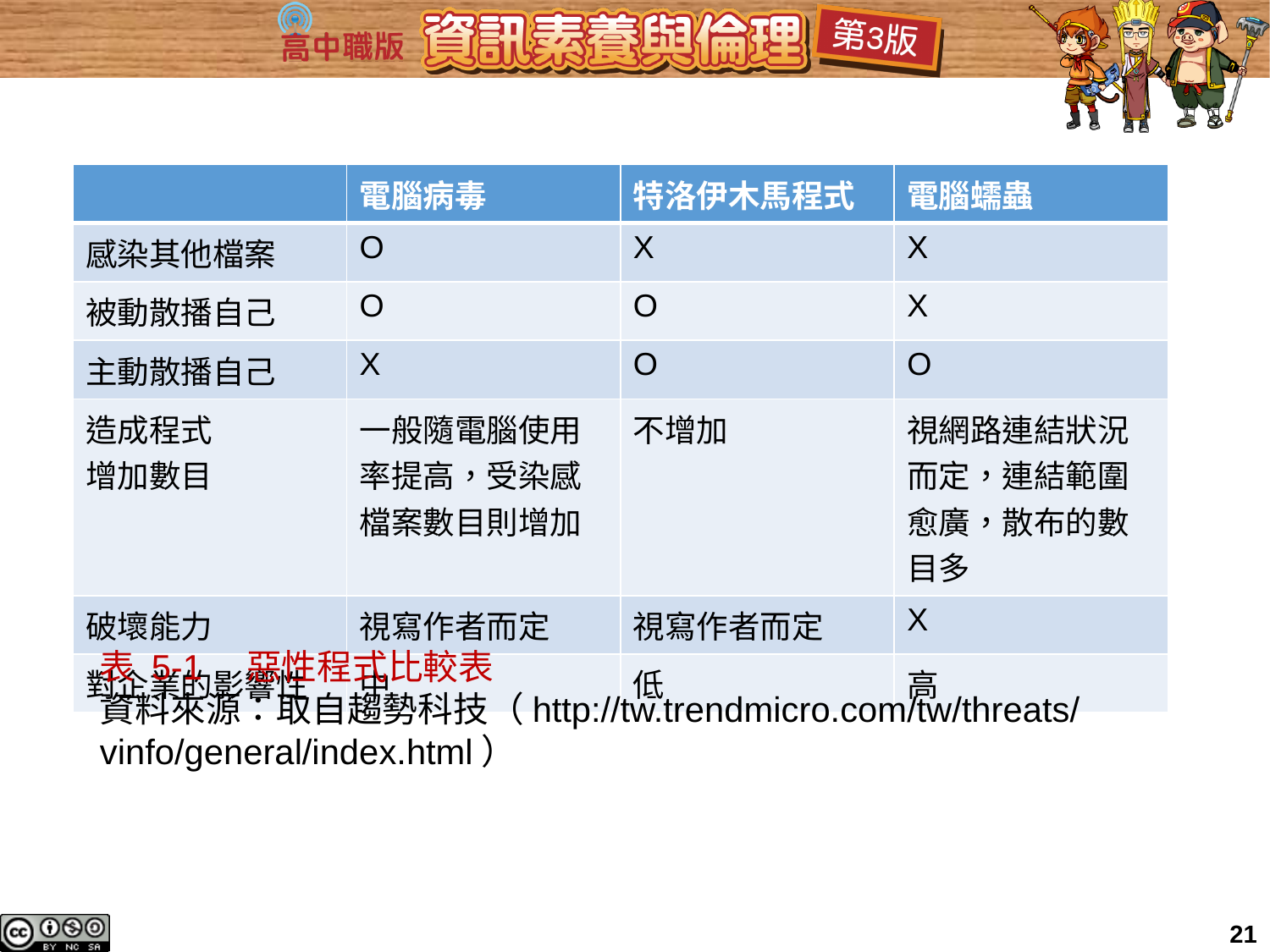

|  | 電腦病毒 | 特洛伊木馬程式 | 電腦蠕蟲 |
| --- | --- | --- | --- |
| 感染其他檔案 | O | X | X |
| 被動散播自己 | O | O | X |
| 主動散播自己 | X | O | O |
| 造成程式 增加數目 | 一般隨電腦使用率提高，受染感檔案數目則增加 | 不增加 | 視網路連結狀況而定，連結範圍愈廣，散布的數目多 |
| 破壞能力 | 視寫作者而定 | 視寫作者而定 | X |
| 對企業的影響性 | 中 | 低 | 高 |
表 5-1　惡性程式比較表
資料來源：取自趨勢科技（http://tw.trendmicro.com/tw/threats/vinfo/general/index.html）
21